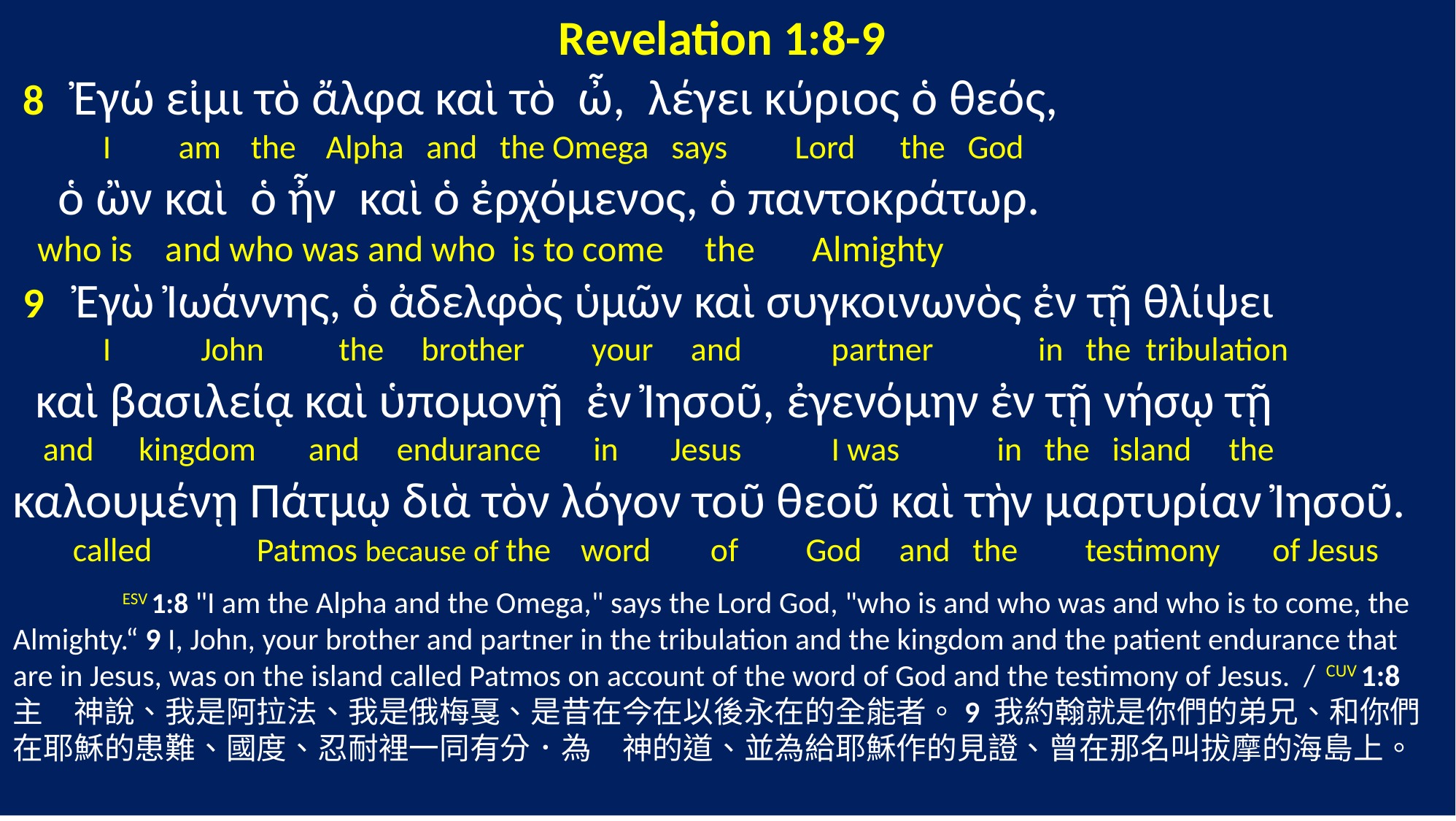

Revelation 1:8-9
 8   Ἐγώ εἰμι τὸ ἄλφα καὶ τὸ  ὦ,  λέγει κύριος ὁ θεός,
            I         am    the    Alpha   and   the Omega   says         Lord      the   God
    ὁ ὢν καὶ  ὁ ἦν  καὶ ὁ ἐρχόμενος, ὁ παντοκράτωρ.
   who is    and who was and who  is to come     the       Almighty
 9   Ἐγὼ Ἰωάννης, ὁ ἀδελφὸς ὑμῶν καὶ συγκοινωνὸς ἐν τῇ θλίψει
            I            John          the     brother         your     and            partner              in   the  tribulation
  καὶ βασιλείᾳ καὶ ὑπομονῇ  ἐν Ἰησοῦ, ἐγενόμην ἐν τῇ νήσῳ τῇ
    and      kingdom       and     endurance       in       Jesus            I was             in   the   island     the
καλουμένῃ Πάτμῳ διὰ τὸν λόγον τοῦ θεοῦ καὶ τὴν μαρτυρίαν Ἰησοῦ.
        called              Patmos because of the    word        of         God     and   the         testimony       of Jesus

	ESV 1:8 "I am the Alpha and the Omega," says the Lord God, "who is and who was and who is to come, the Almighty.“ 9 I, John, your brother and partner in the tribulation and the kingdom and the patient endurance that are in Jesus, was on the island called Patmos on account of the word of God and the testimony of Jesus.  / 	CUV 1:8 主　神說、我是阿拉法、我是俄梅戛、是昔在今在以後永在的全能者。9 我約翰就是你們的弟兄、和你們在耶穌的患難、國度、忍耐裡一同有分．為　神的道、並為給耶穌作的見證、曾在那名叫拔摩的海島上。